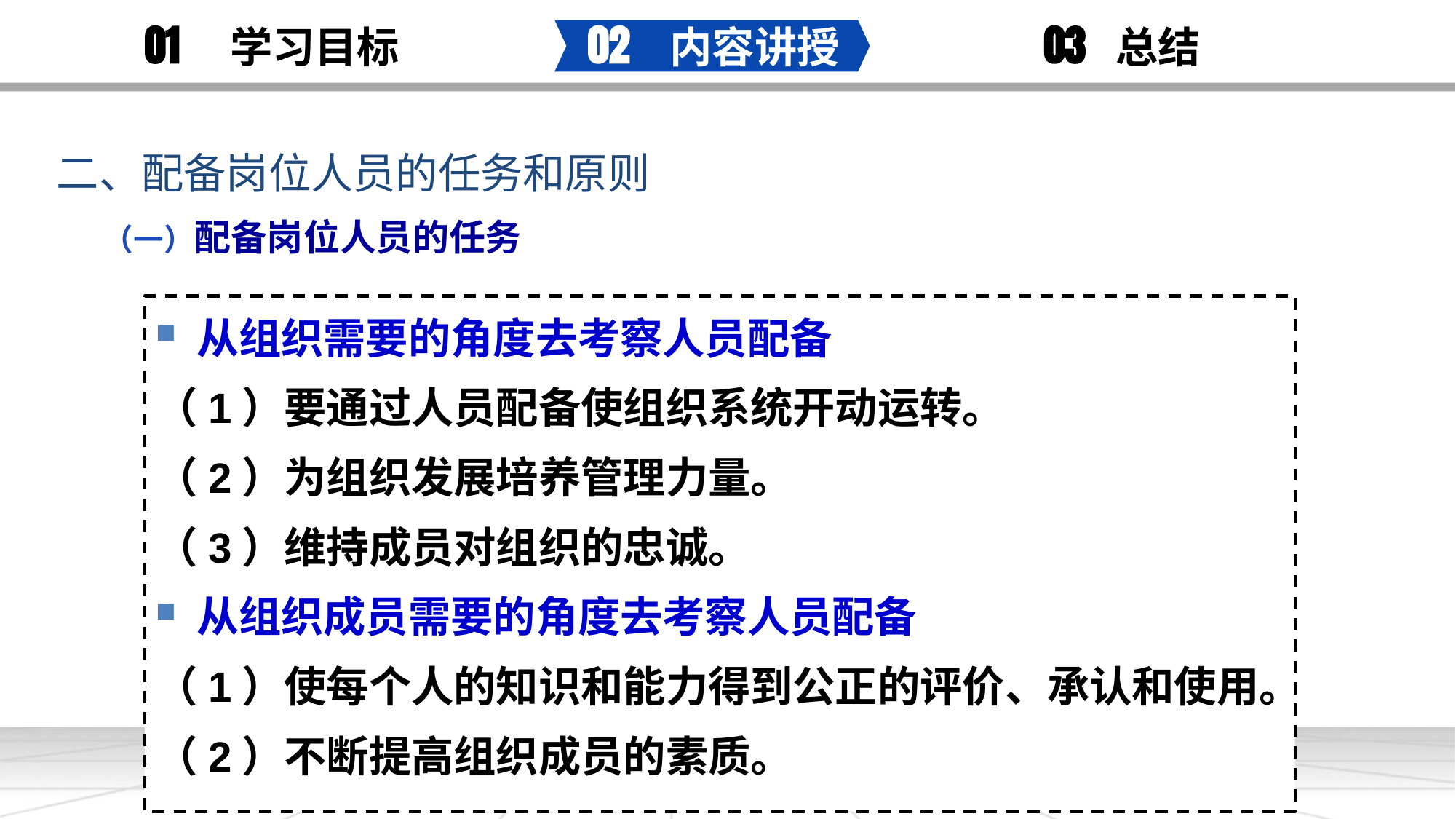

02   内容讲授
03  总结
01    学习目标

二、配备岗位人员的任务和原则
（一）配备岗位人员的任务
从组织需要的角度去考察人员配备
（1）要通过人员配备使组织系统开动运转。
（2）为组织发展培养管理力量。
（3）维持成员对组织的忠诚。
从组织成员需要的角度去考察人员配备
（1）使每个人的知识和能力得到公正的评价、承认和使用。
（2）不断提高组织成员的素质。